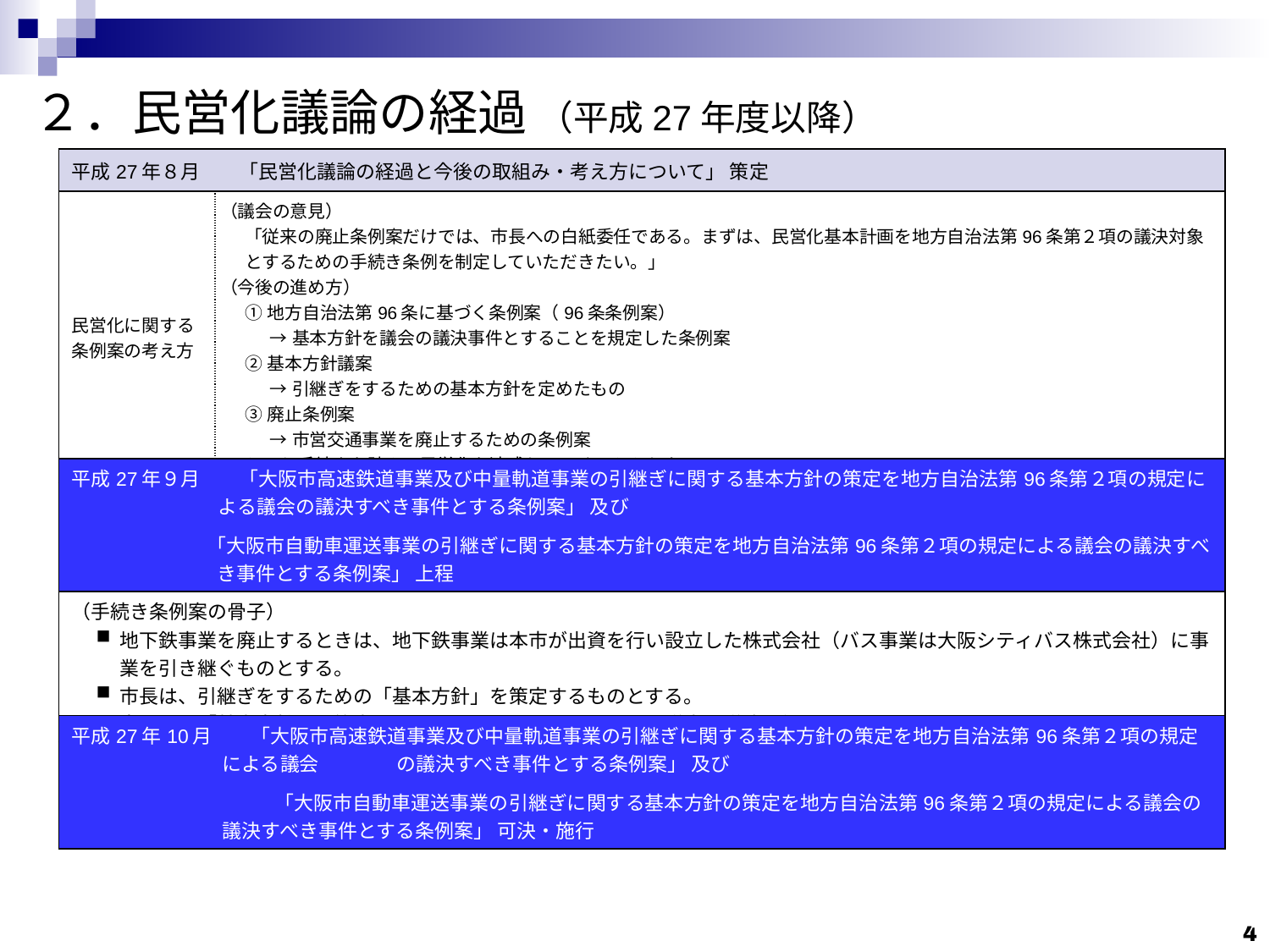

２．民営化議論の経過 （平成27年度以降）
| 平成27年８月　　「民営化議論の経過と今後の取組み・考え方について」 策定 |  |
| --- | --- |
| 民営化に関する 条例案の考え方 | （議会の意見） 「従来の廃止条例案だけでは、市長への白紙委任である。まずは、民営化基本計画を地方自治法第96条第２項の議決対象とするための手続き条例を制定していただきたい。」 （今後の進め方） ①地方自治法第96条に基づく条例案（96条条例案） →基本方針を議会の議決事件とすることを規定した条例案 ②基本方針議案 →引継ぎをするための基本方針を定めたもの ③廃止条例案 →市営交通事業を廃止するための条例案 という手続きを踏んで民営化を達成していくこととした。 |
| 平成27年９月　　「大阪市高速鉄道事業及び中量軌道事業の引継ぎに関する基本方針の策定を地方自治法第96条第２項の規定による議会の議決すべき事件とする条例案」 及び 「大阪市自動車運送事業の引継ぎに関する基本方針の策定を地方自治法第96条第２項の規定による議会の議決すべき事件とする条例案」 上程 |
| --- |
| （手続き条例案の骨子） 地下鉄事業を廃止するときは、地下鉄事業は本市が出資を行い設立した株式会社（バス事業は大阪シティバス株式会社）に事業を引き継ぐものとする。 市長は、引継ぎをするための「基本方針」を策定するものとする。 市長は、「基本方針」を策定しようとするときは、あらかじめ議会の議決を経なければならない。 |
| 平成27年10月　　「大阪市高速鉄道事業及び中量軌道事業の引継ぎに関する基本方針の策定を地方自治法第96条第２項の規定による議会　　　　の議決すべき事件とする条例案」 及び 　　　　　　　　　 　「大阪市自動車運送事業の引継ぎに関する基本方針の策定を地方自治法第96条第２項の規定による議会の議決すべき事件とする条例案」 可決・施行 |
| --- |
4